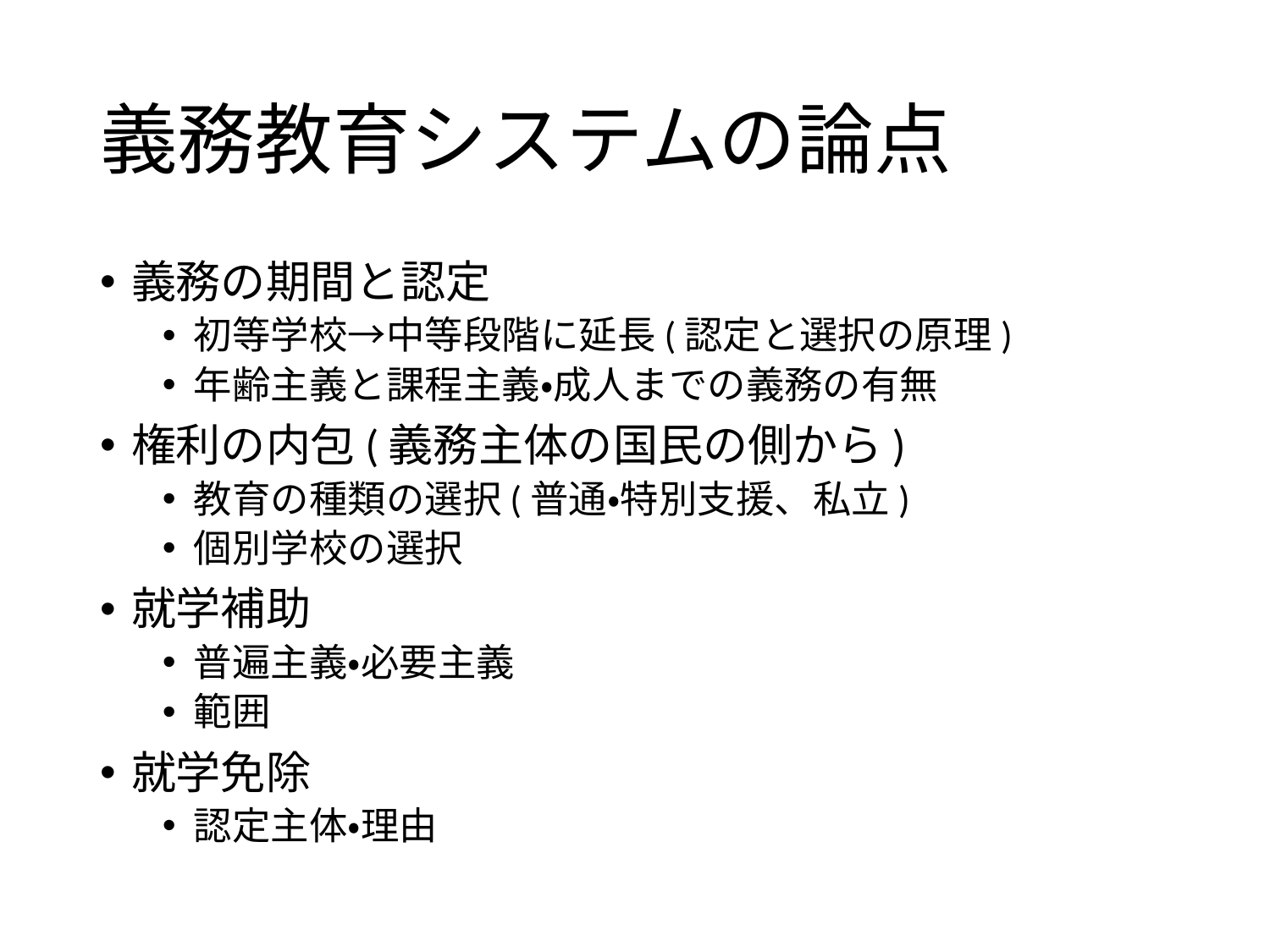

# 義務教育システムの論点
義務の期間と認定
初等学校→中等段階に延長(認定と選択の原理)
年齢主義と課程主義・成人までの義務の有無
権利の内包(義務主体の国民の側から)
教育の種類の選択(普通・特別支援、私立)
個別学校の選択
就学補助
普遍主義・必要主義
範囲
就学免除
認定主体・理由